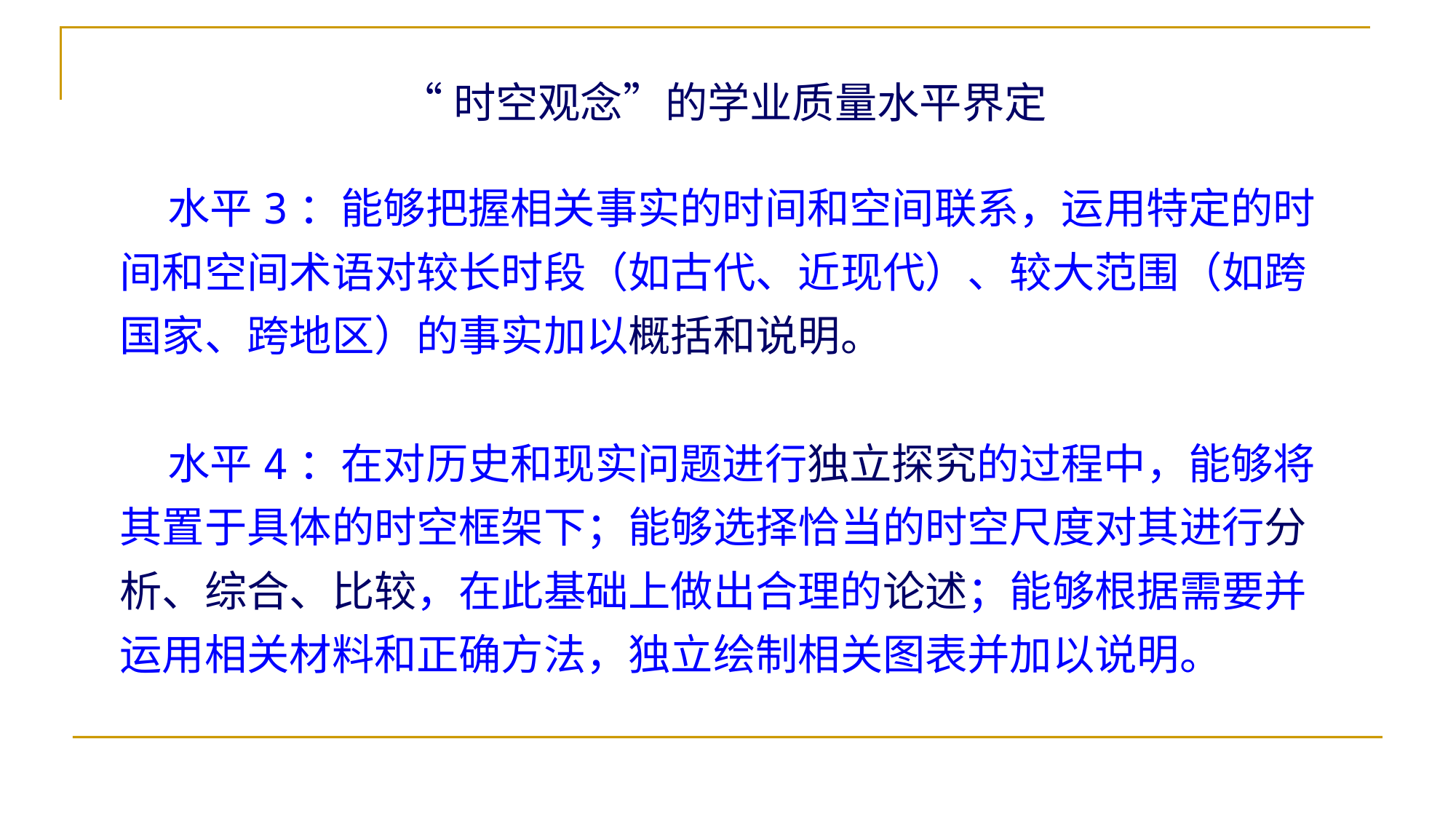

“时空观念”的学业质量水平界定
    水平3：能够把握相关事实的时间和空间联系，运用特定的时间和空间术语对较长时段（如古代、近现代）、较大范围（如跨国家、跨地区）的事实加以概括和说明。

    水平4：在对历史和现实问题进行独立探究的过程中，能够将其置于具体的时空框架下；能够选择恰当的时空尺度对其进行分析、综合、比较，在此基础上做出合理的论述；能够根据需要并运用相关材料和正确方法，独立绘制相关图表并加以说明。